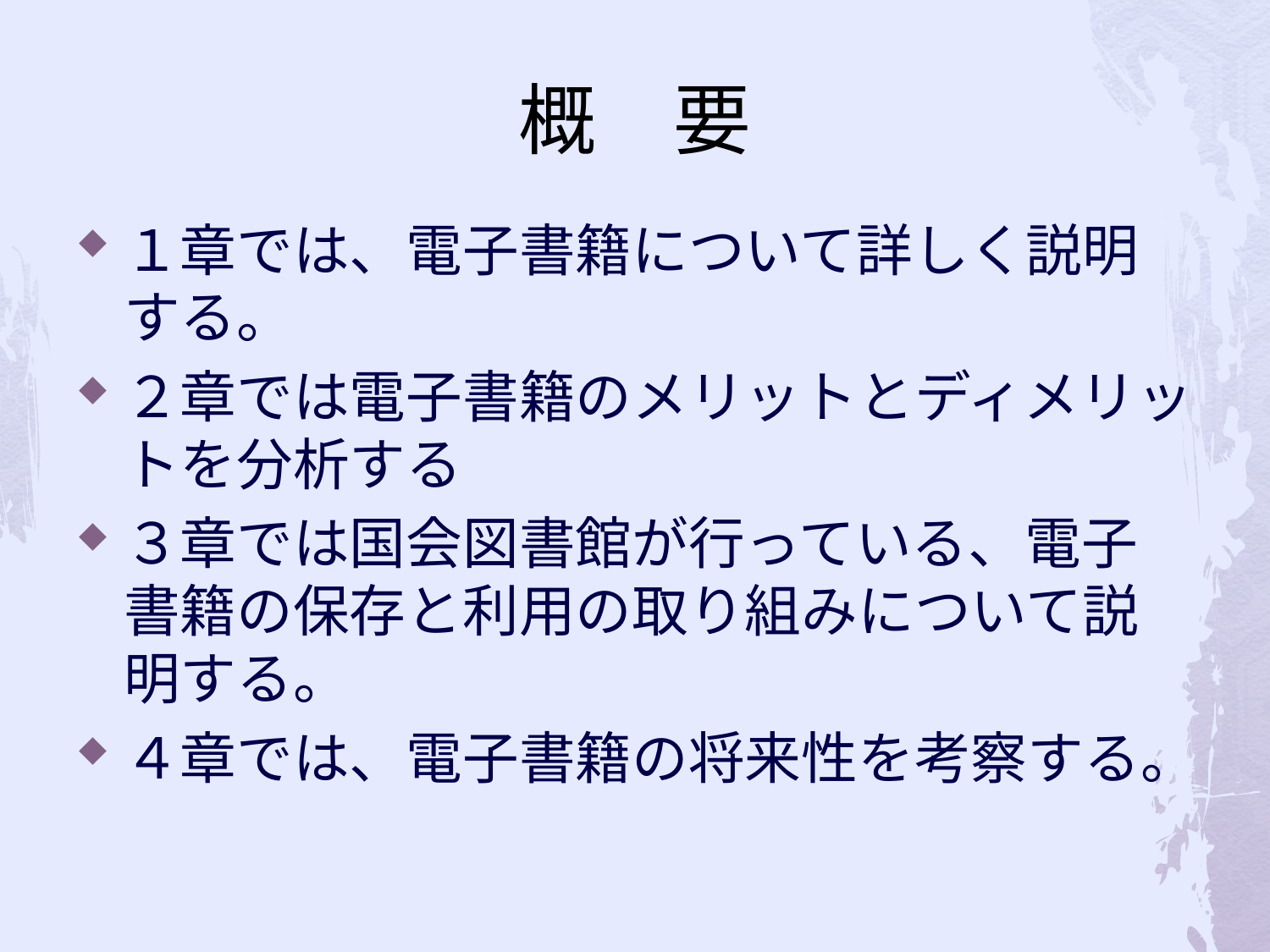

# 概　要
１章では、電子書籍について詳しく説明する。
２章では電子書籍のメリットとディメリットを分析する
３章では国会図書館が行っている、電子書籍の保存と利用の取り組みについて説明する。
４章では、電子書籍の将来性を考察する。